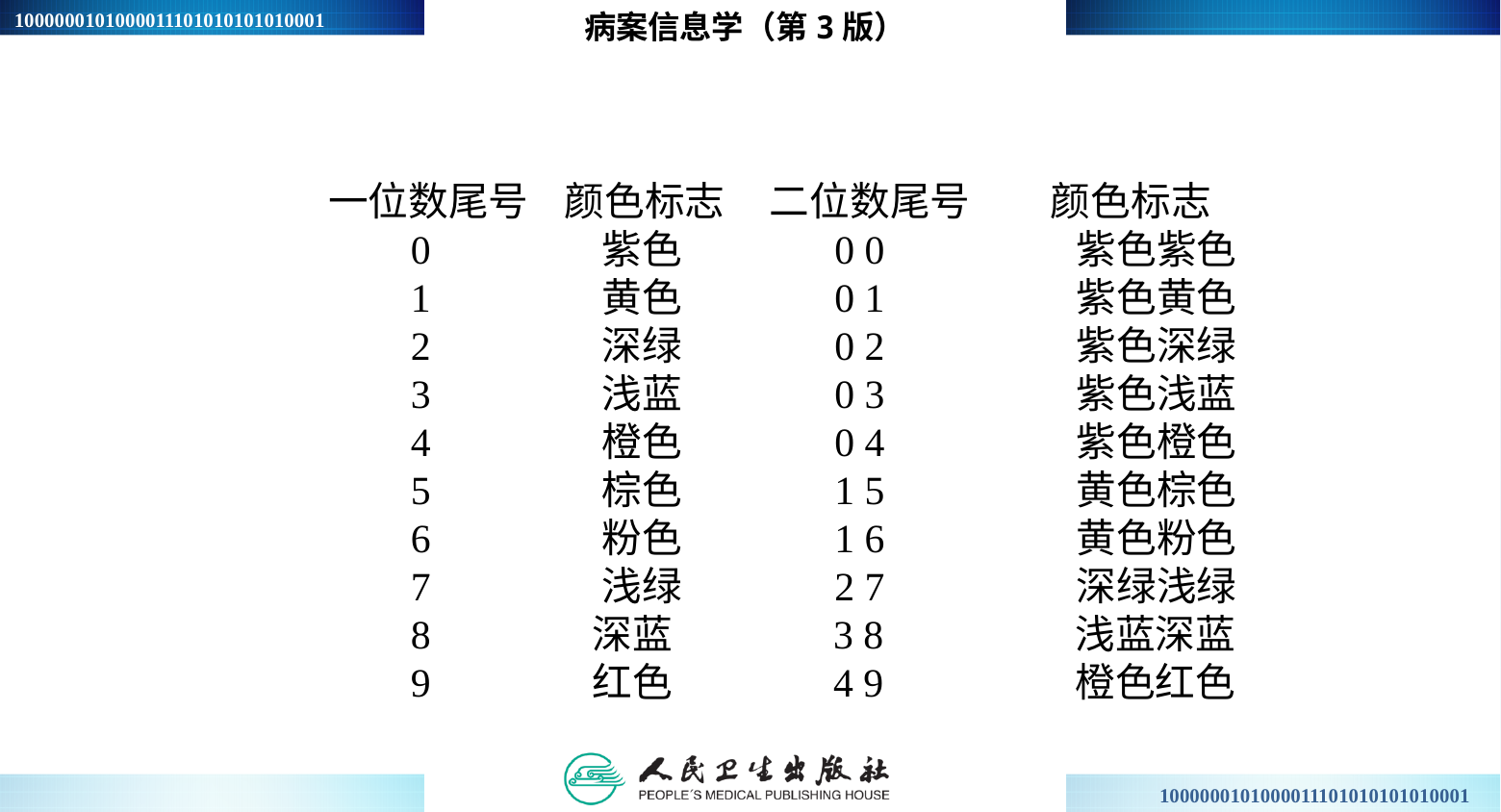

病案信息学（第3版）

一位数尾号    颜色标志     二位数尾号         颜色标志
    0                紫色                0 0                  紫色紫色
    1                黄色                0 1                  紫色黄色
    2                深绿                0 2                  紫色深绿
    3                浅蓝                0 3                  紫色浅蓝
    4                橙色                0 4                  紫色橙色
    5                棕色                1 5                  黄色棕色
    6                粉色                1 6                  黄色粉色
    7                浅绿                2 7                  深绿浅绿
    8               深蓝                 3 8                  浅蓝深蓝
    9               红色                 4 9                  橙色红色